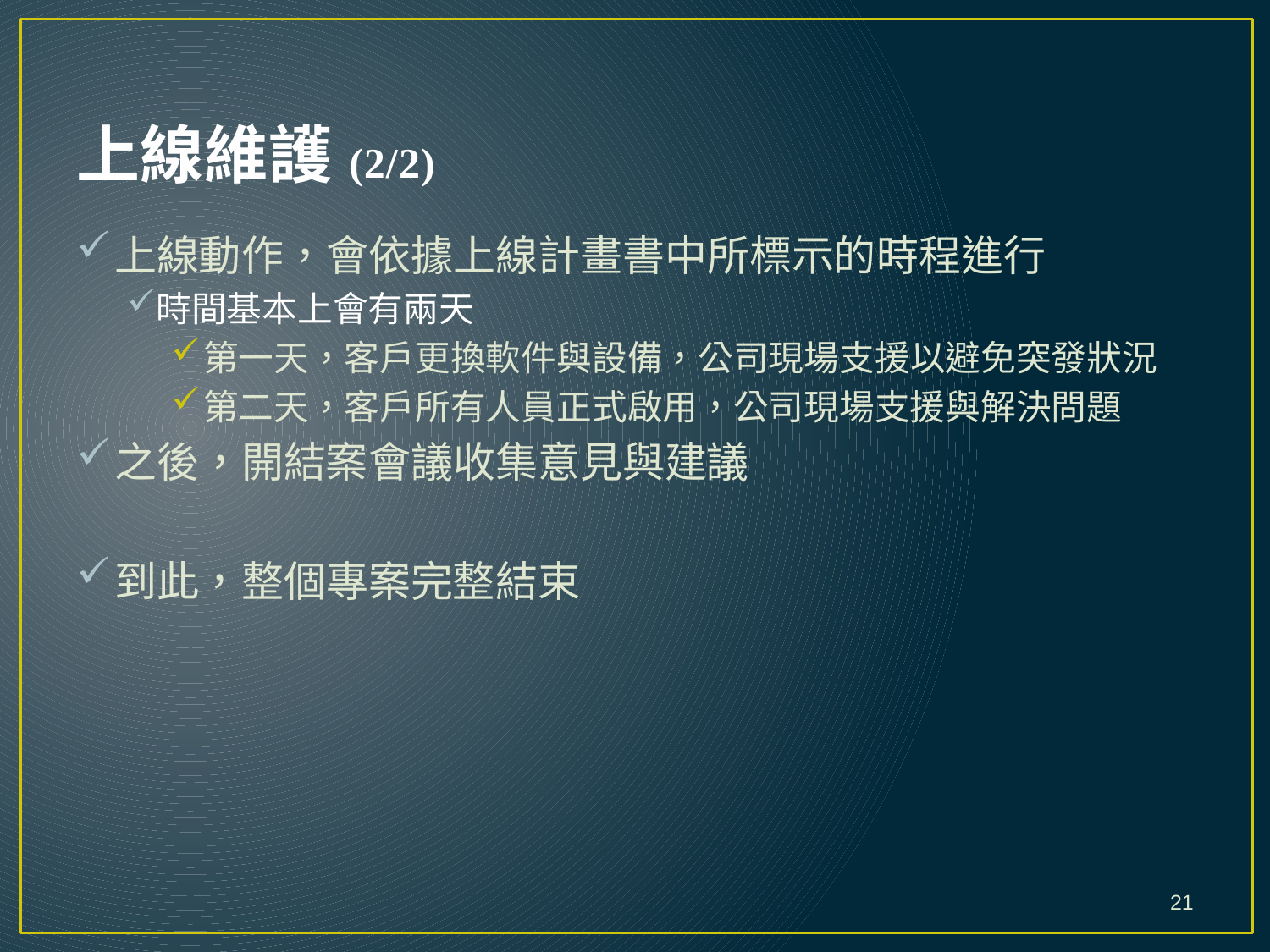

# 上線維護(2/2)
上線動作，會依據上線計畫書中所標示的時程進行
時間基本上會有兩天
第一天，客戶更換軟件與設備，公司現場支援以避免突發狀況
第二天，客戶所有人員正式啟用，公司現場支援與解決問題
之後，開結案會議收集意見與建議

到此，整個專案完整結束
21